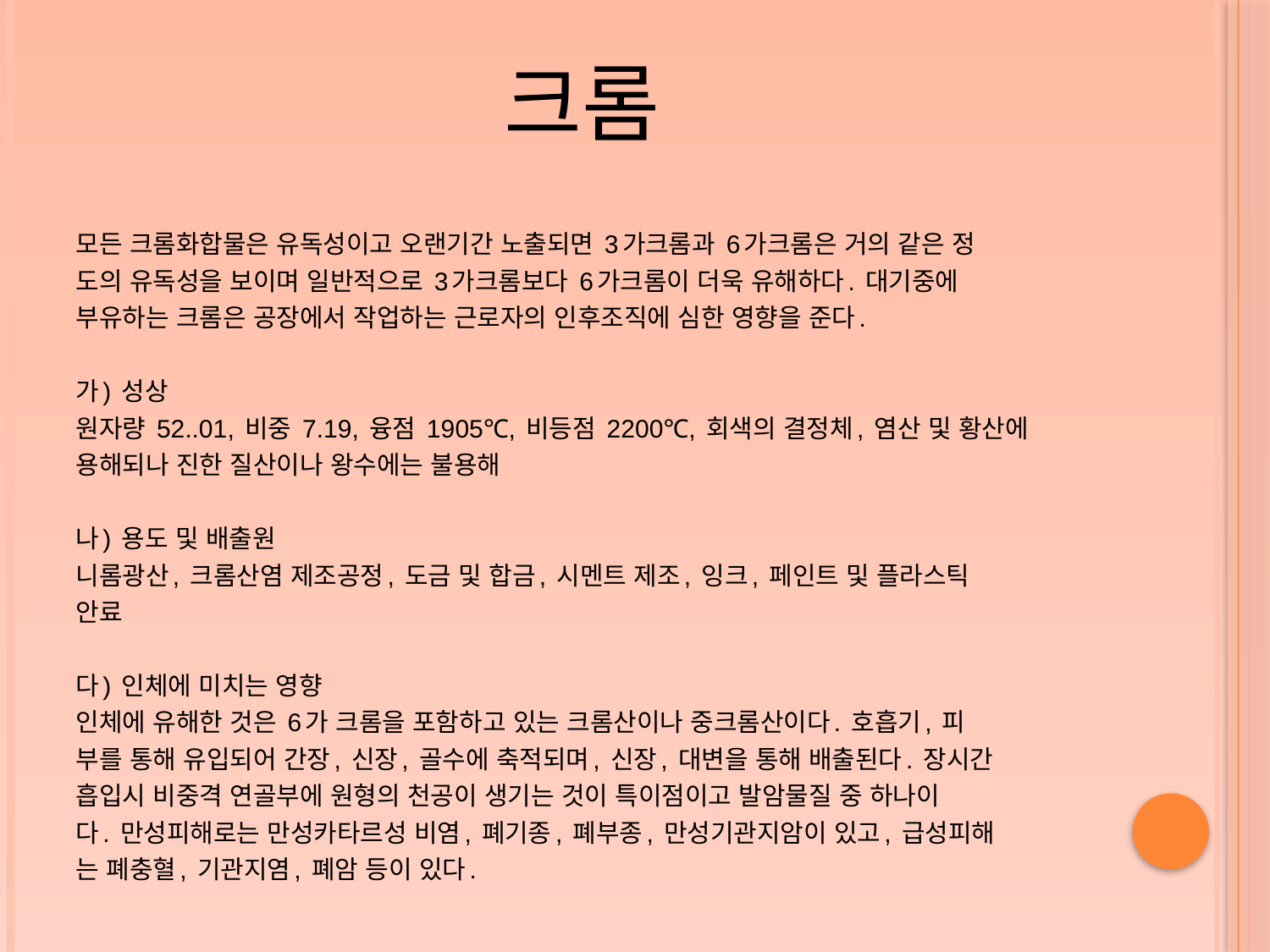

# 크롬
모든 크롬화합물은 유독성이고 오랜기간 노출되면 3가크롬과 6가크롬은 거의 같은 정
도의 유독성을 보이며 일반적으로 3가크롬보다 6가크롬이 더욱 유해하다. 대기중에
부유하는 크롬은 공장에서 작업하는 근로자의 인후조직에 심한 영향을 준다.

가) 성상
원자량 52..01, 비중 7.19, 융점 1905℃, 비등점 2200℃, 회색의 결정체, 염산 및 황산에
용해되나 진한 질산이나 왕수에는 불용해

나) 용도 및 배출원
니롬광산, 크롬산염 제조공정, 도금 및 합금, 시멘트 제조, 잉크, 페인트 및 플라스틱
안료

다) 인체에 미치는 영향
인체에 유해한 것은 6가 크롬을 포함하고 있는 크롬산이나 중크롬산이다. 호흡기, 피
부를 통해 유입되어 간장, 신장, 골수에 축적되며, 신장, 대변을 통해 배출된다. 장시간
흡입시 비중격 연골부에 원형의 천공이 생기는 것이 특이점이고 발암물질 중 하나이
다. 만성피해로는 만성카타르성 비염, 폐기종, 폐부종, 만성기관지암이 있고, 급성피해
는 폐충혈, 기관지염, 폐암 등이 있다.